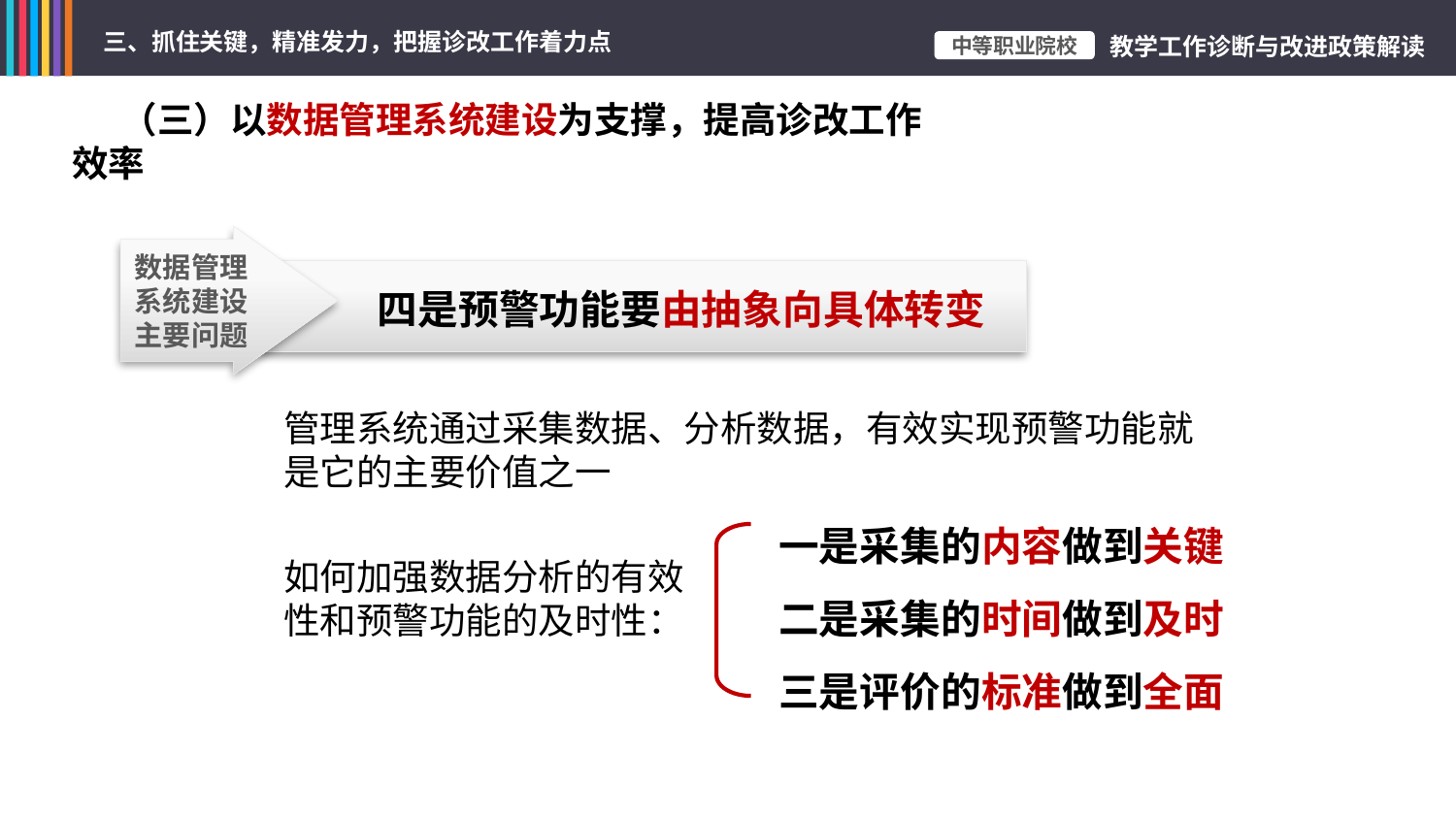

（三）以数据管理系统建设为支撑，提高诊改工作效率
数据管理
系统建设
主要问题

四是预警功能要由抽象向具体转变
管理系统通过采集数据、分析数据，有效实现预警功能就是它的主要价值之一
一是采集的内容做到关键
二是采集的时间做到及时
三是评价的标准做到全面

如何加强数据分析的有效性和预警功能的及时性：